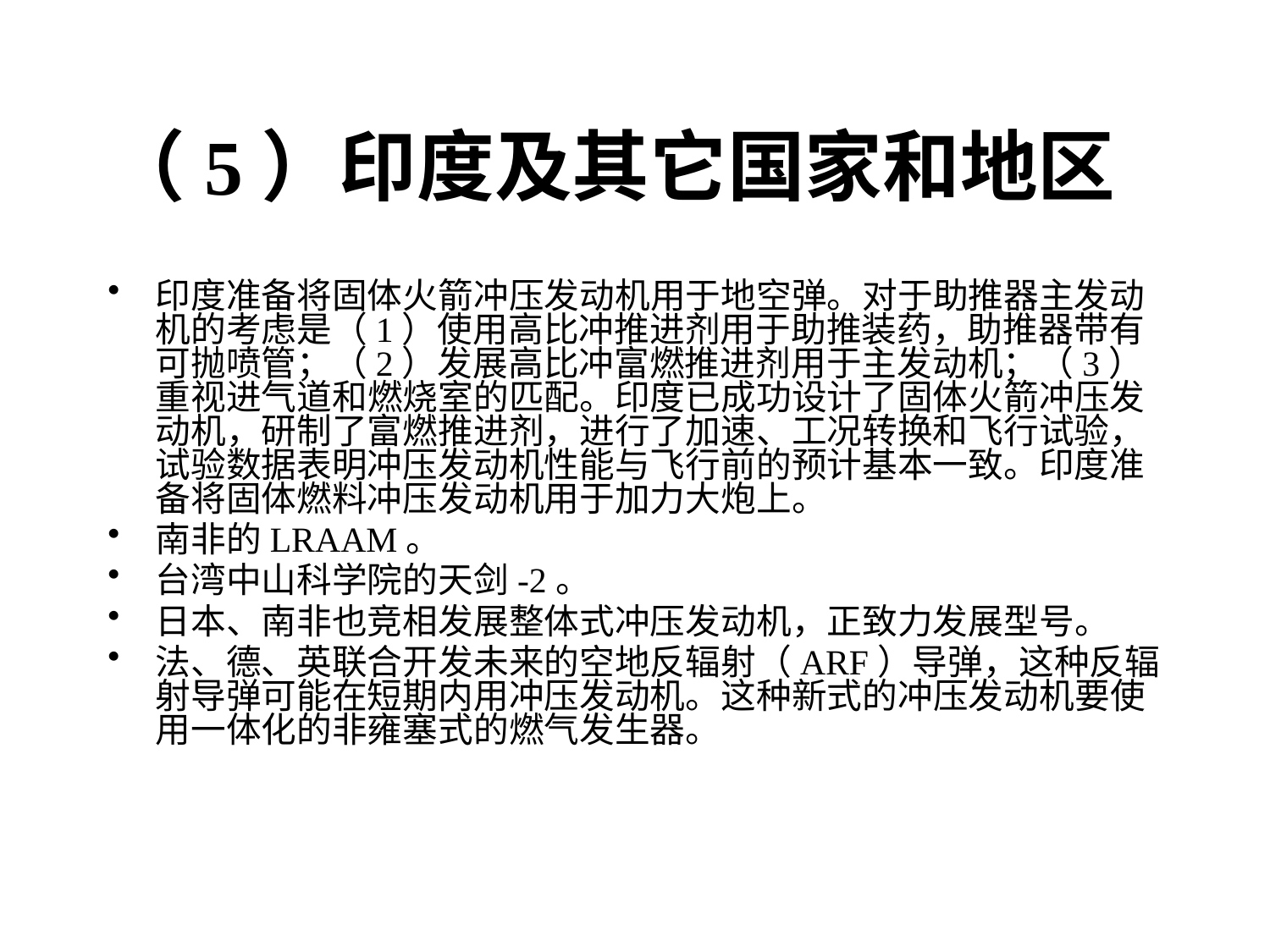

# （5）印度及其它国家和地区
印度准备将固体火箭冲压发动机用于地空弹。对于助推器主发动机的考虑是（1）使用高比冲推进剂用于助推装药，助推器带有可抛喷管；（2）发展高比冲富燃推进剂用于主发动机；（3）重视进气道和燃烧室的匹配。印度已成功设计了固体火箭冲压发动机，研制了富燃推进剂，进行了加速、工况转换和飞行试验，试验数据表明冲压发动机性能与飞行前的预计基本一致。印度准备将固体燃料冲压发动机用于加力大炮上。
南非的LRAAM。
台湾中山科学院的天剑-2。
日本、南非也竞相发展整体式冲压发动机，正致力发展型号。
法、德、英联合开发未来的空地反辐射（ARF）导弹，这种反辐射导弹可能在短期内用冲压发动机。这种新式的冲压发动机要使用一体化的非雍塞式的燃气发生器。